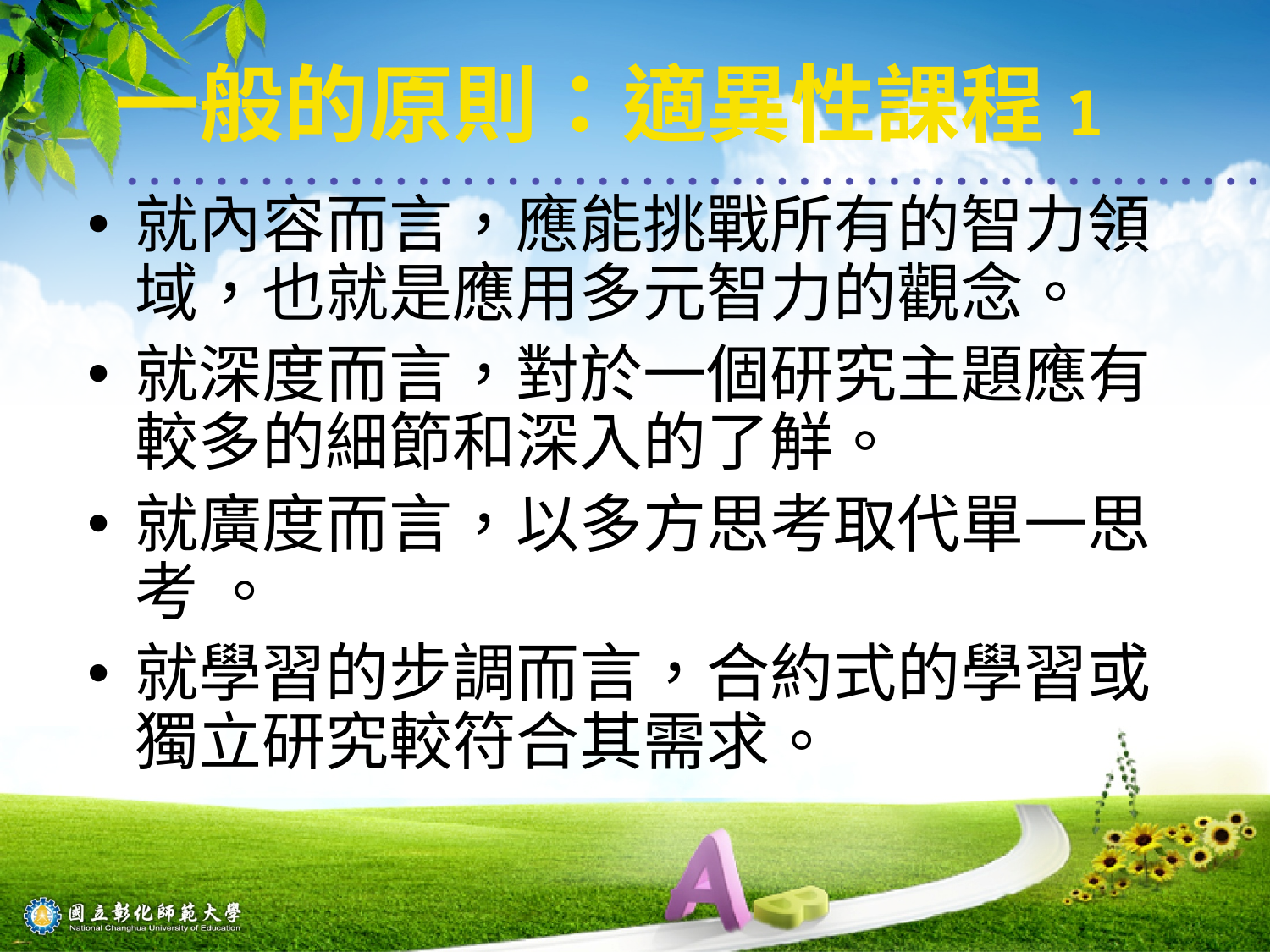

# 一般的原則：適異性課程1
就內容而言，應能挑戰所有的智力領域，也就是應用多元智力的觀念。
就深度而言，對於一個研究主題應有較多的細節和深入的了觧。
就廣度而言，以多方思考取代單一思考 。
就學習的步調而言，合約式的學習或獨立研究較符合其需求。